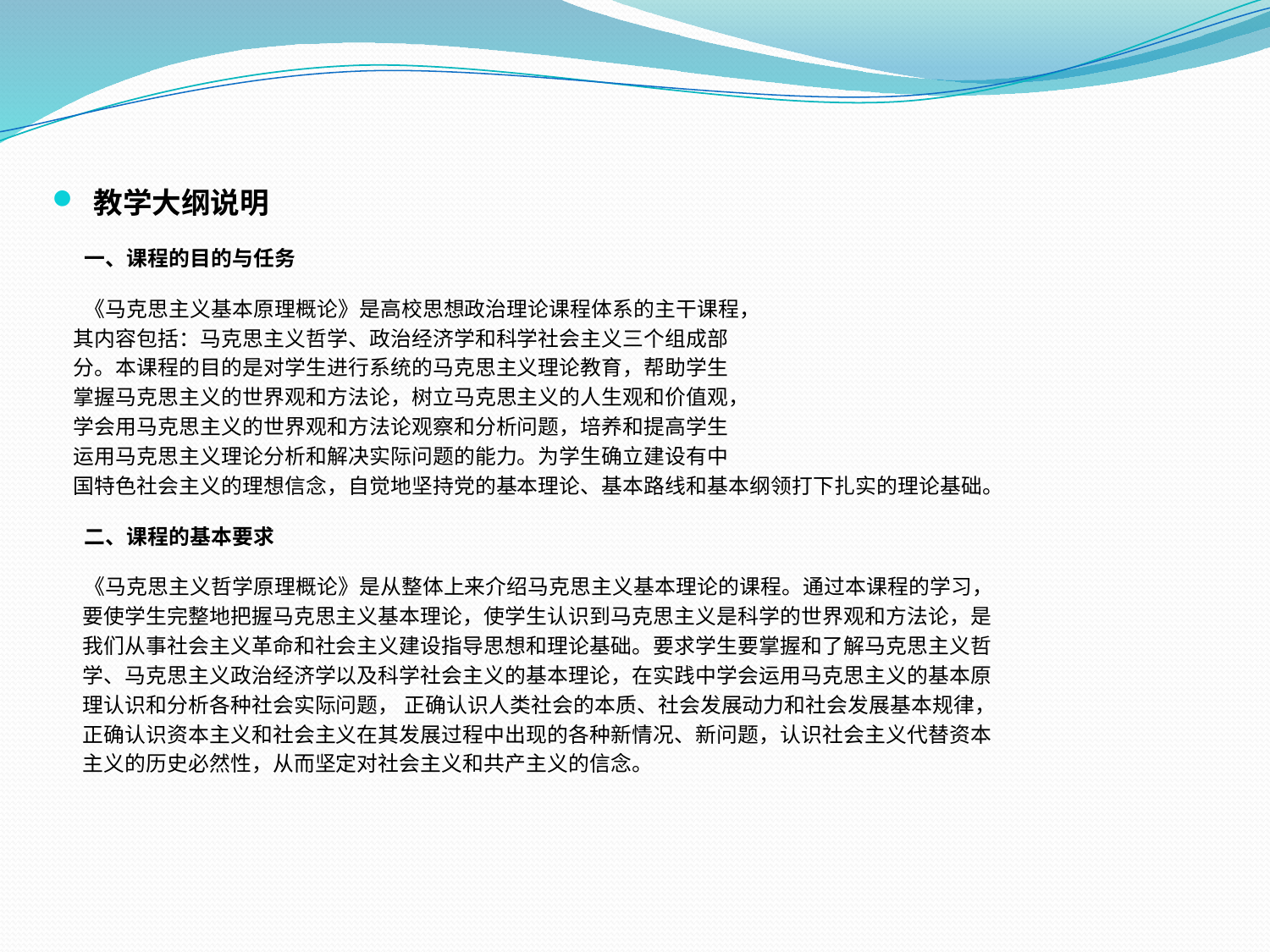

教学大纲说明
一、课程的目的与任务
《马克思主义基本原理概论》是高校思想政治理论课程体系的主干课程，
    其内容包括：马克思主义哲学、政治经济学和科学社会主义三个组成部
    分。本课程的目的是对学生进行系统的马克思主义理论教育，帮助学生
    掌握马克思主义的世界观和方法论，树立马克思主义的人生观和价值观，
    学会用马克思主义的世界观和方法论观察和分析问题，培养和提高学生
    运用马克思主义理论分析和解决实际问题的能力。为学生确立建设有中
    国特色社会主义的理想信念，自觉地坚持党的基本理论、基本路线和基本纲领打下扎实的理论基础。
二、课程的基本要求
《马克思主义哲学原理概论》是从整体上来介绍马克思主义基本理论的课程。通过本课程的学习，
      要使学生完整地把握马克思主义基本理论，使学生认识到马克思主义是科学的世界观和方法论，是
      我们从事社会主义革命和社会主义建设指导思想和理论基础。要求学生要掌握和了解马克思主义哲
      学、马克思主义政治经济学以及科学社会主义的基本理论，在实践中学会运用马克思主义的基本原
      理认识和分析各种社会实际问题， 正确认识人类社会的本质、社会发展动力和社会发展基本规律，
      正确认识资本主义和社会主义在其发展过程中出现的各种新情况、新问题，认识社会主义代替资本
      主义的历史必然性，从而坚定对社会主义和共产主义的信念。